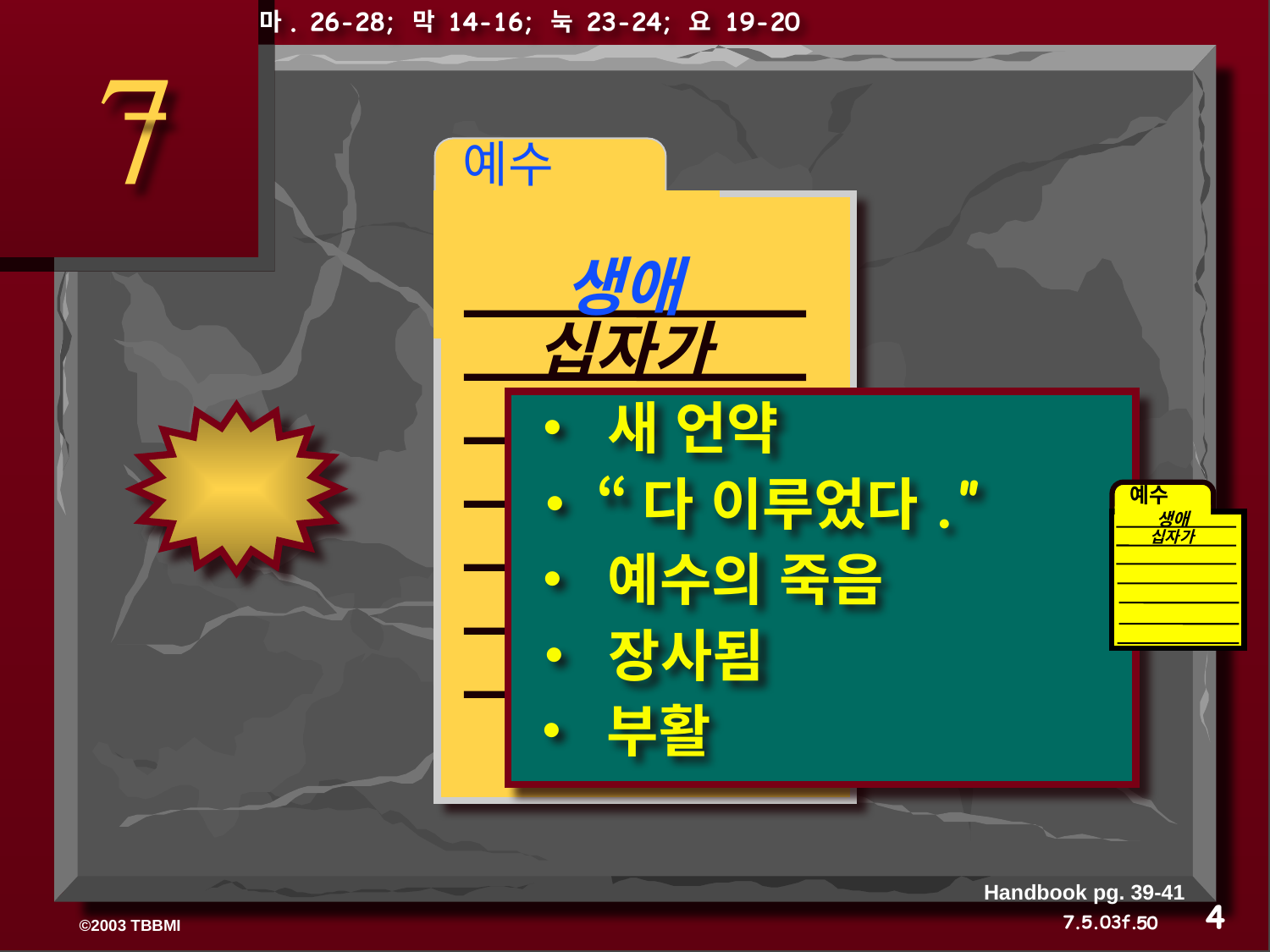

마. 26-28; 막 14-16; 눅 23-24; 요 19-20

7

   예수

생애
십자가

• 새 언약

• “다 이루었다.”
예수

생애

십자가

• 예수의 죽음

• 장사됨

• 부활

Handbook pg. 39-41
4
50